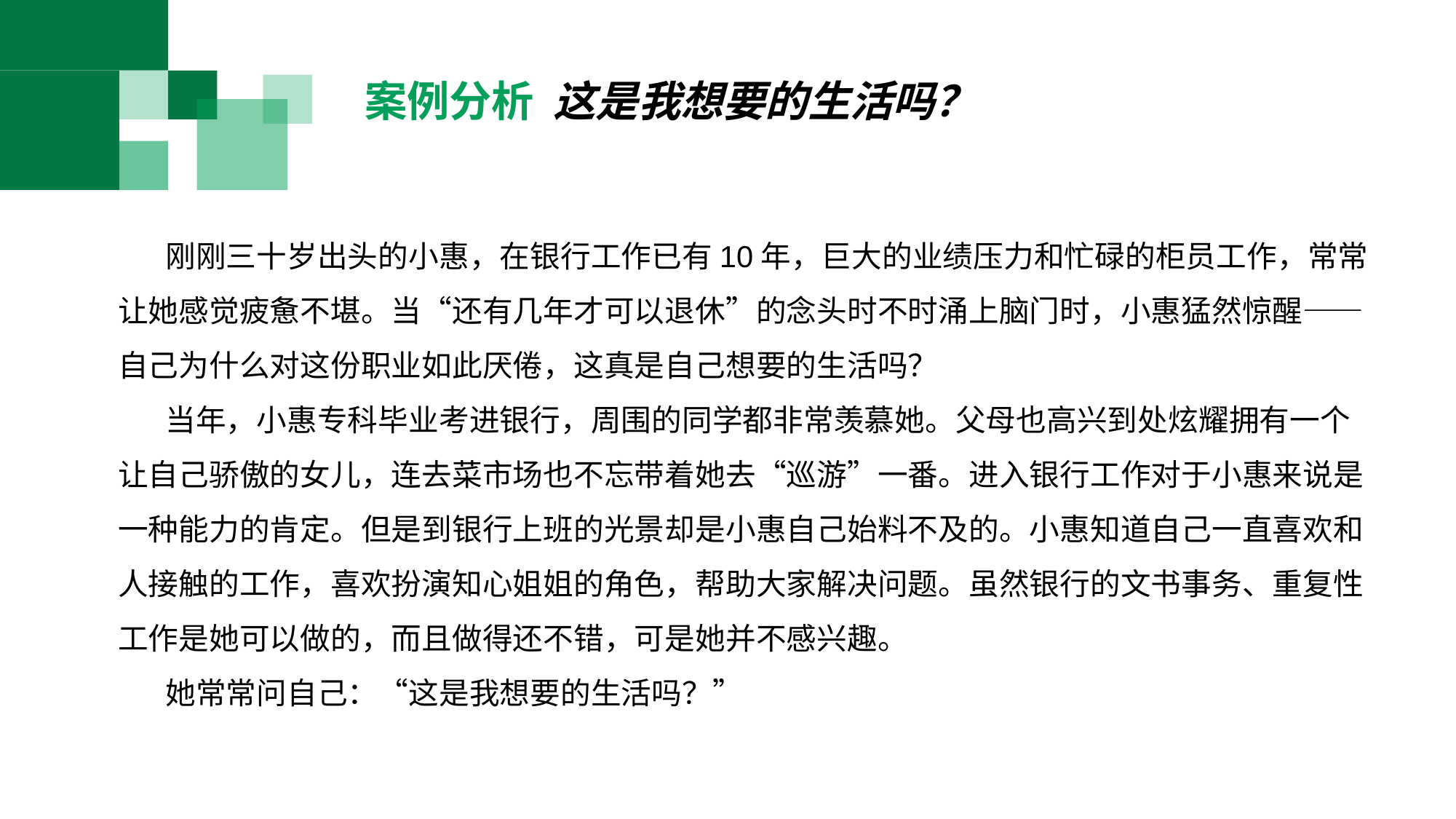

案例分析  这是我想要的生活吗？

      刚刚三十岁出头的小惠，在银行工作已有10年，巨大的业绩压力和忙碌的柜员工作，常常让她感觉疲惫不堪。当“还有几年才可以退休”的念头时不时涌上脑门时，小惠猛然惊醒——自己为什么对这份职业如此厌倦，这真是自己想要的生活吗？
      当年，小惠专科毕业考进银行，周围的同学都非常羡慕她。父母也高兴到处炫耀拥有一个让自己骄傲的女儿，连去菜市场也不忘带着她去“巡游”一番。进入银行工作对于小惠来说是一种能力的肯定。但是到银行上班的光景却是小惠自己始料不及的。小惠知道自己一直喜欢和人接触的工作，喜欢扮演知心姐姐的角色，帮助大家解决问题。虽然银行的文书事务、重复性工作是她可以做的，而且做得还不错，可是她并不感兴趣。
      她常常问自己：“这是我想要的生活吗？”

ADD YOUR
TITLE HERE ADD